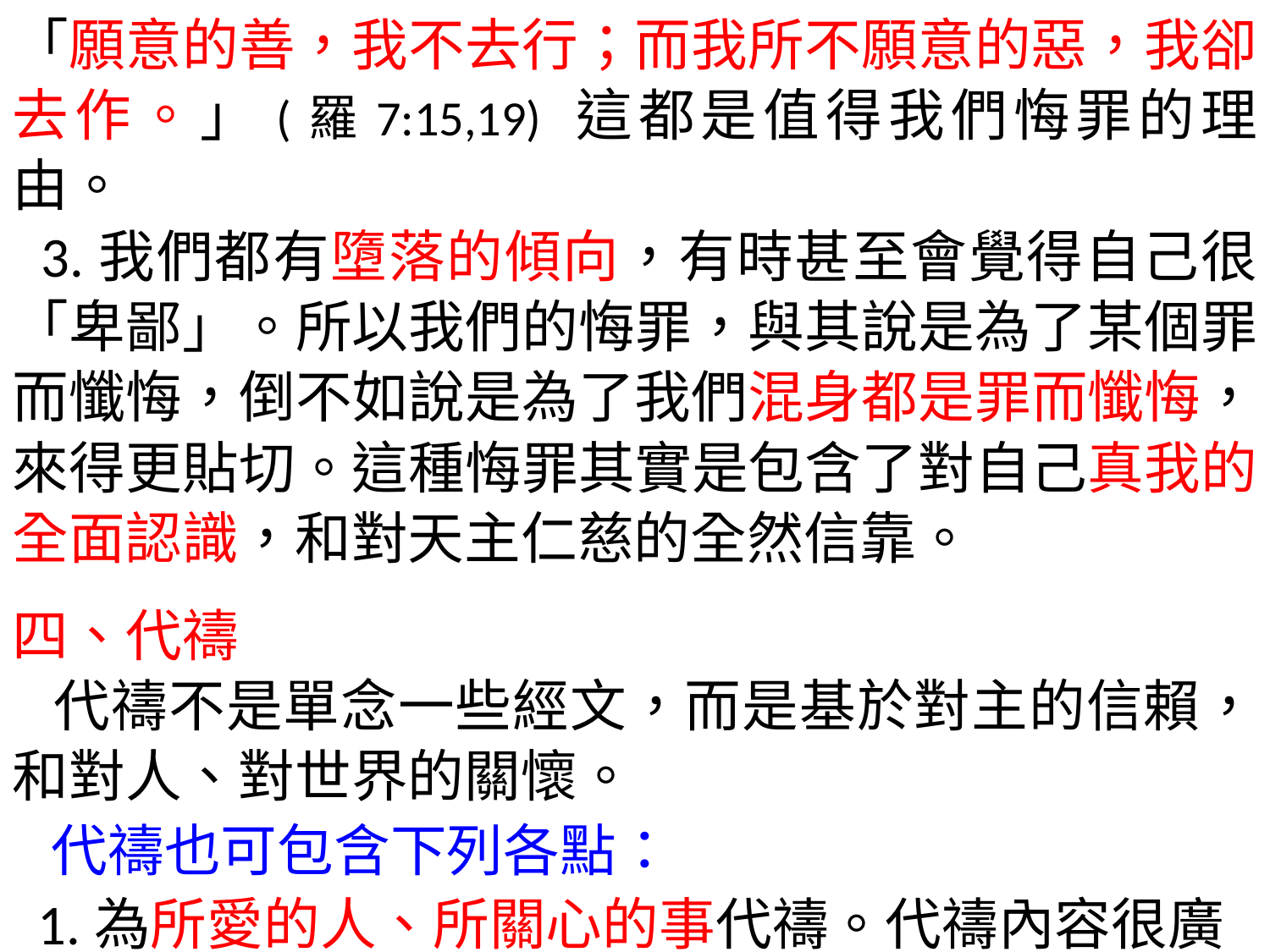

「願意的善，我不去行；而我所不願意的惡，我卻去作。」(羅7:15,19) 這都是值得我們悔罪的理由。
  3.我們都有墮落的傾向，有時甚至會覺得自己很「卑鄙」。所以我們的悔罪，與其說是為了某個罪而懺悔，倒不如說是為了我們混身都是罪而懺悔，來得更貼切。這種悔罪其實是包含了對自己真我的全面認識，和對天主仁慈的全然信靠。
四、代禱
  代禱不是單念一些經文，而是基於對主的信賴，和對人、對世界的關懷。
  代禱也可包含下列各點：
  1.為所愛的人、所關心的事代禱。代禱內容很廣